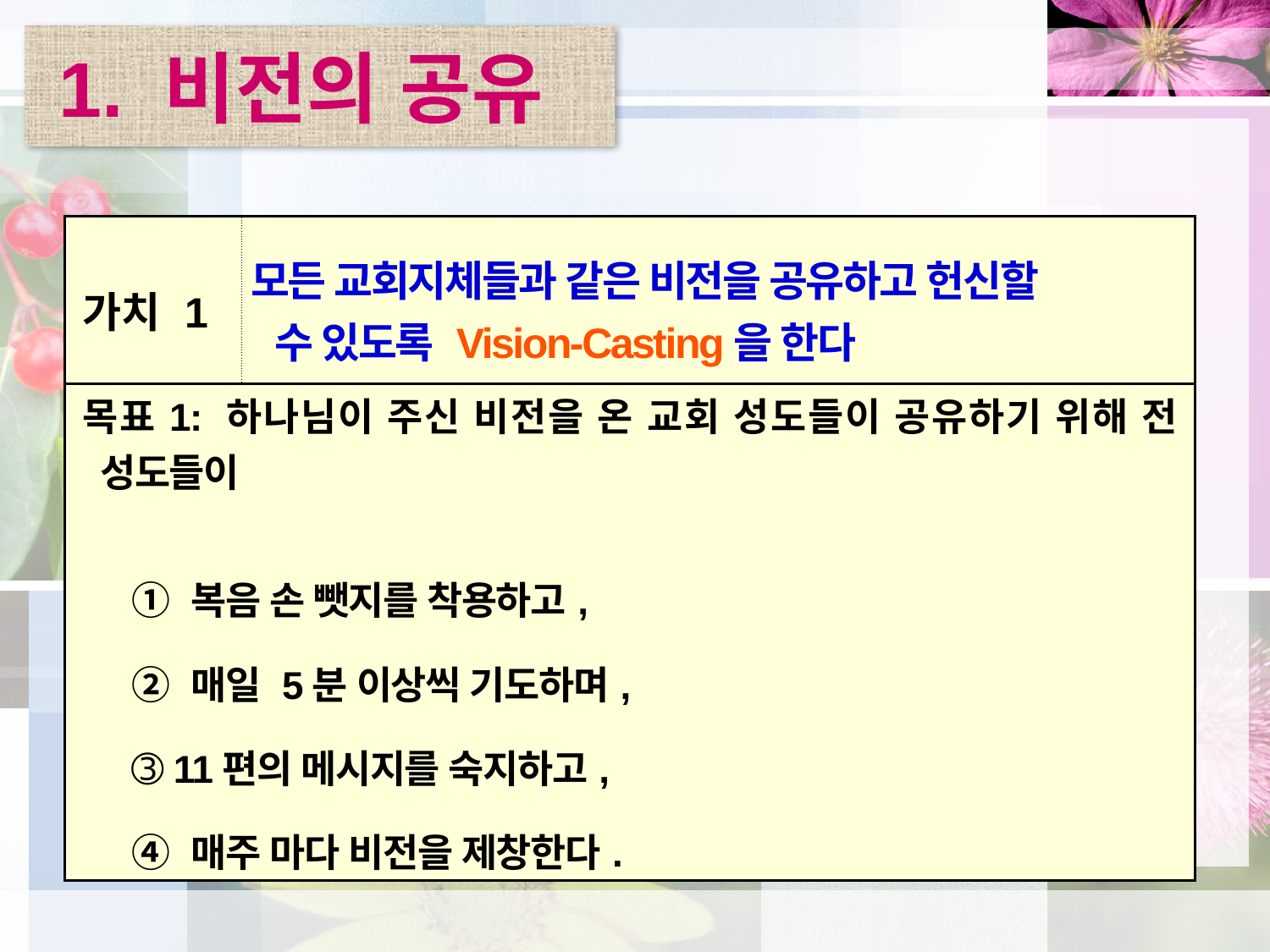

# 1. 비전의 공유
| 가치 1 | 모든 교회지체들과 같은 비전을 공유하고 헌신할 수 있도록 Vision-Casting을 한다 |
| --- | --- |
| 목표1: 하나님이 주신 비전을 온 교회 성도들이 공유하기 위해 전 성도들이 ➀ 복음 손 뺏지를 착용하고, ➁ 매일 5분 이상씩 기도하며, ➂ 11편의 메시지를 숙지하고, ➃ 매주 마다 비전을 제창한다. |  |